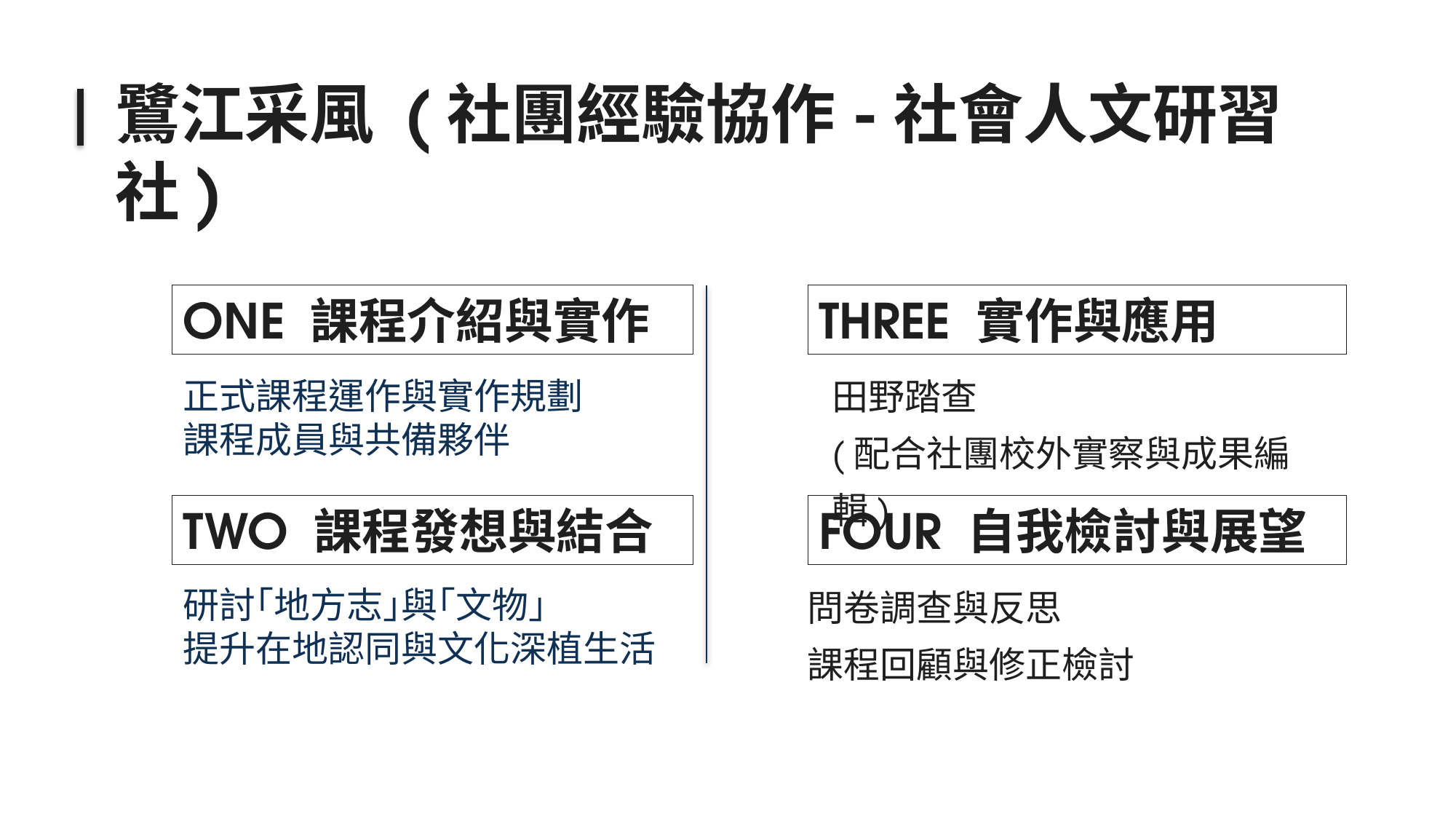

鷺江采風 (社團經驗協作-社會人文研習社)
ONE 課程介紹與實作
THREE 實作與應用
田野踏查
(配合社團校外實察與成果編輯)
正式課程運作與實作規劃
課程成員與共備夥伴
TWO 課程發想與結合
FOUR 自我檢討與展望
問卷調查與反思
課程回顧與修正檢討
研討｢地方志｣與｢文物｣
提升在地認同與文化深植生活